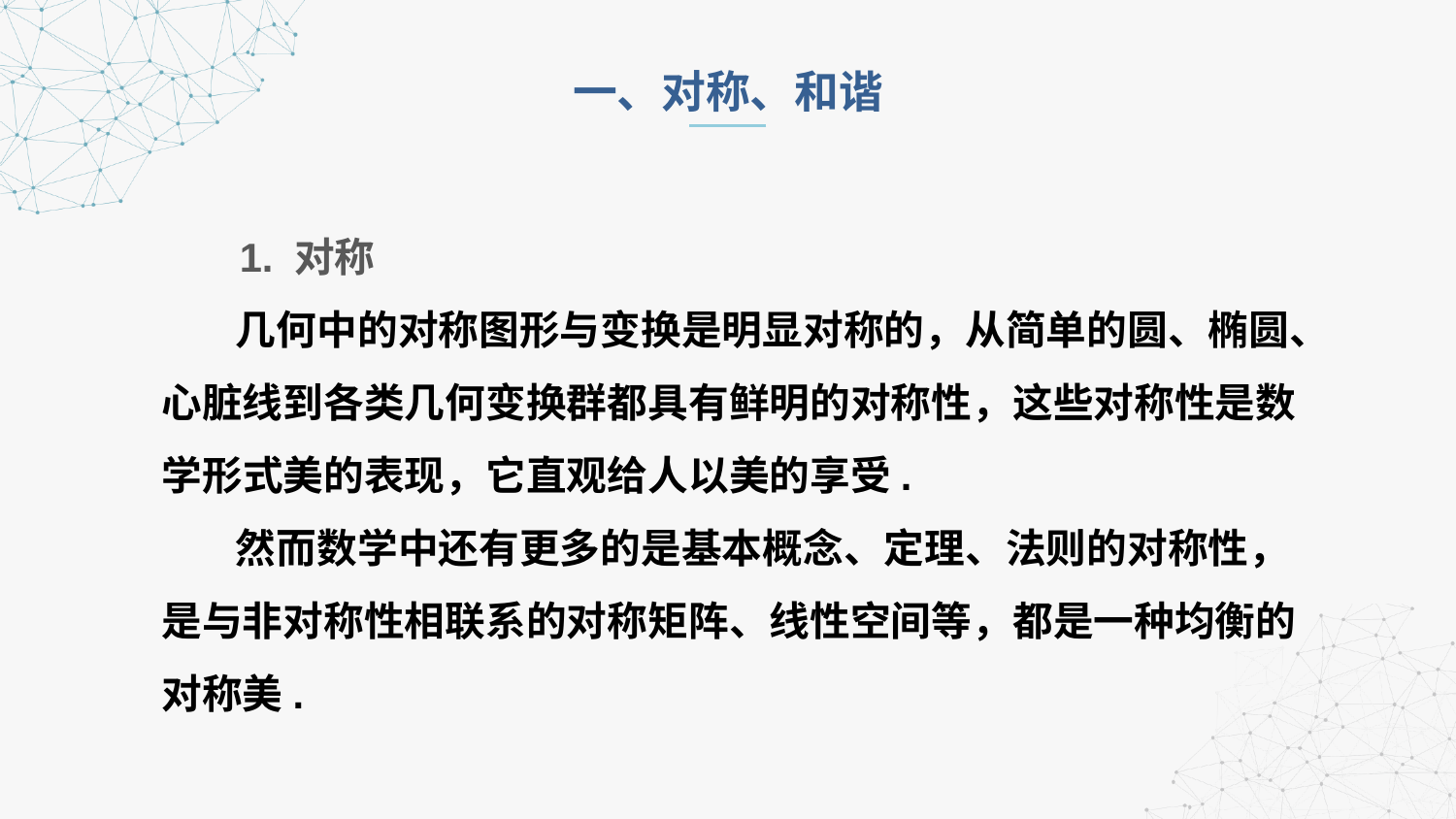

一、对称、和谐
       1. 对称
       几何中的对称图形与变换是明显对称的，从简单的圆、椭圆、心脏线到各类几何变换群都具有鲜明的对称性，这些对称性是数学形式美的表现，它直观给人以美的享受.
       然而数学中还有更多的是基本概念、定理、法则的对称性，是与非对称性相联系的对称矩阵、线性空间等，都是一种均衡的对称美.